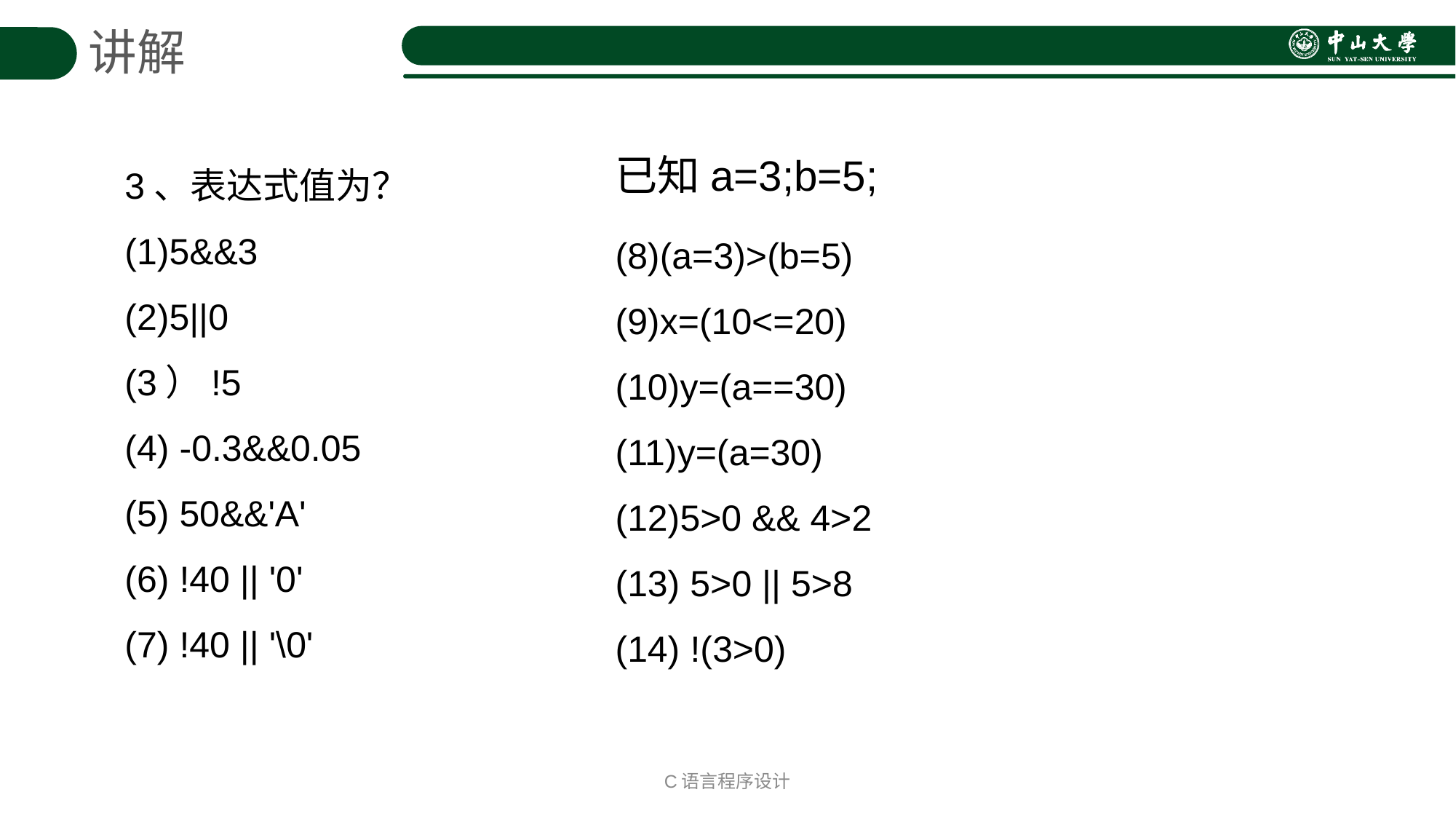

讲解
已知a=3;b=5;
(8)(a=3)>(b=5)
(9)x=(10<=20)
(10)y=(a==30)
(11)y=(a=30)
(12)5>0 && 4>2
(13) 5>0 || 5>8
(14) !(3>0)
3、表达式值为？
(1)5&&3
(2)5||0
(3）!5
(4) -0.3&&0.05
(5) 50&&'A'
(6) !40 || '0'
(7) !40 || '\0'

C语言程序设计
24